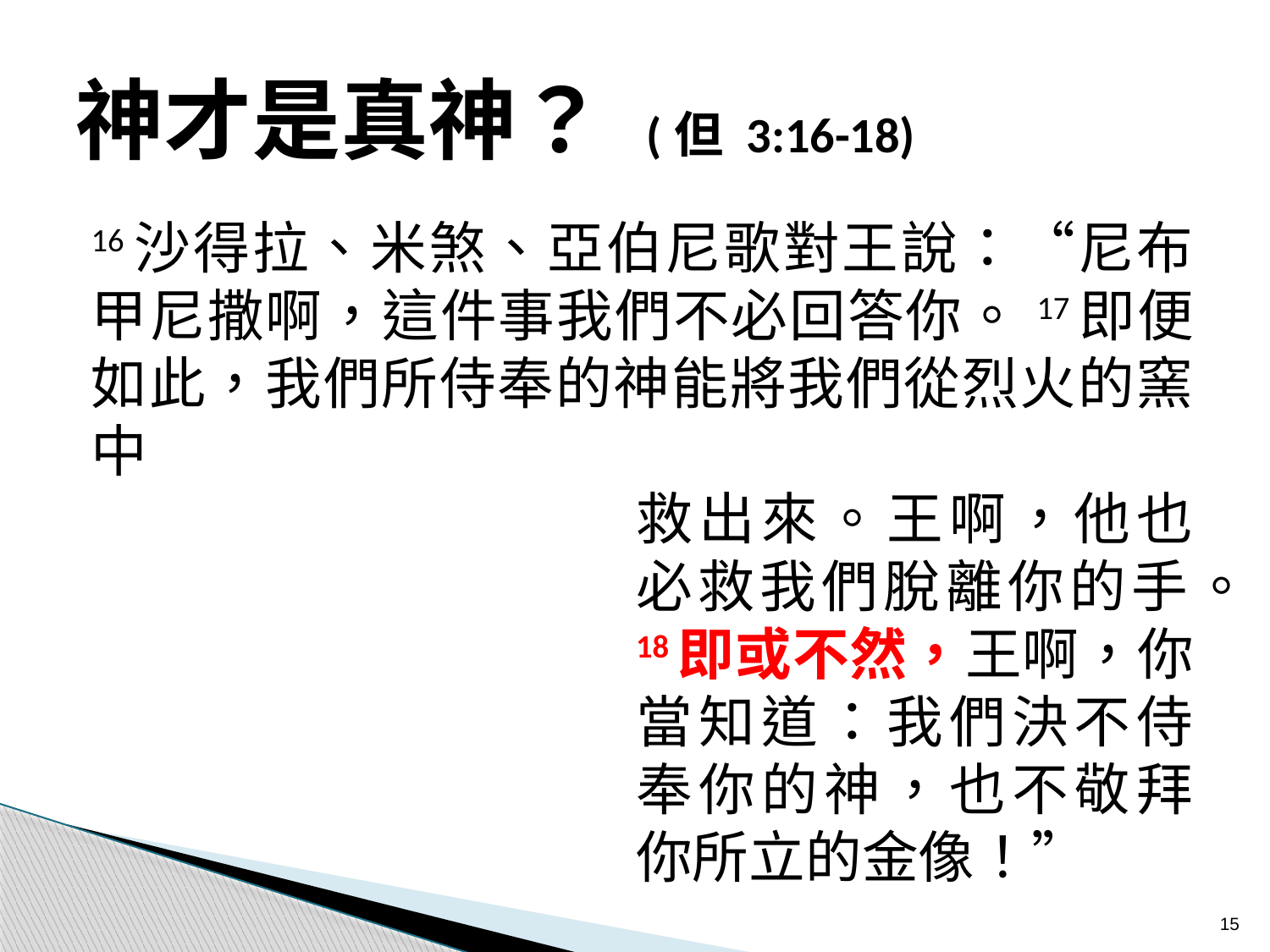

# 神才是真神？ (但 3:16-18)
16沙得拉、米煞、亞伯尼歌對王說：“尼布甲尼撒啊，這件事我們不必回答你。17即便如此，我們所侍奉的神能將我們從烈火的窯中
救出來。王啊，他也必救我們脫離你的手。18即或不然，王啊，你當知道：我們決不侍奉你的神，也不敬拜你所立的金像！”
15